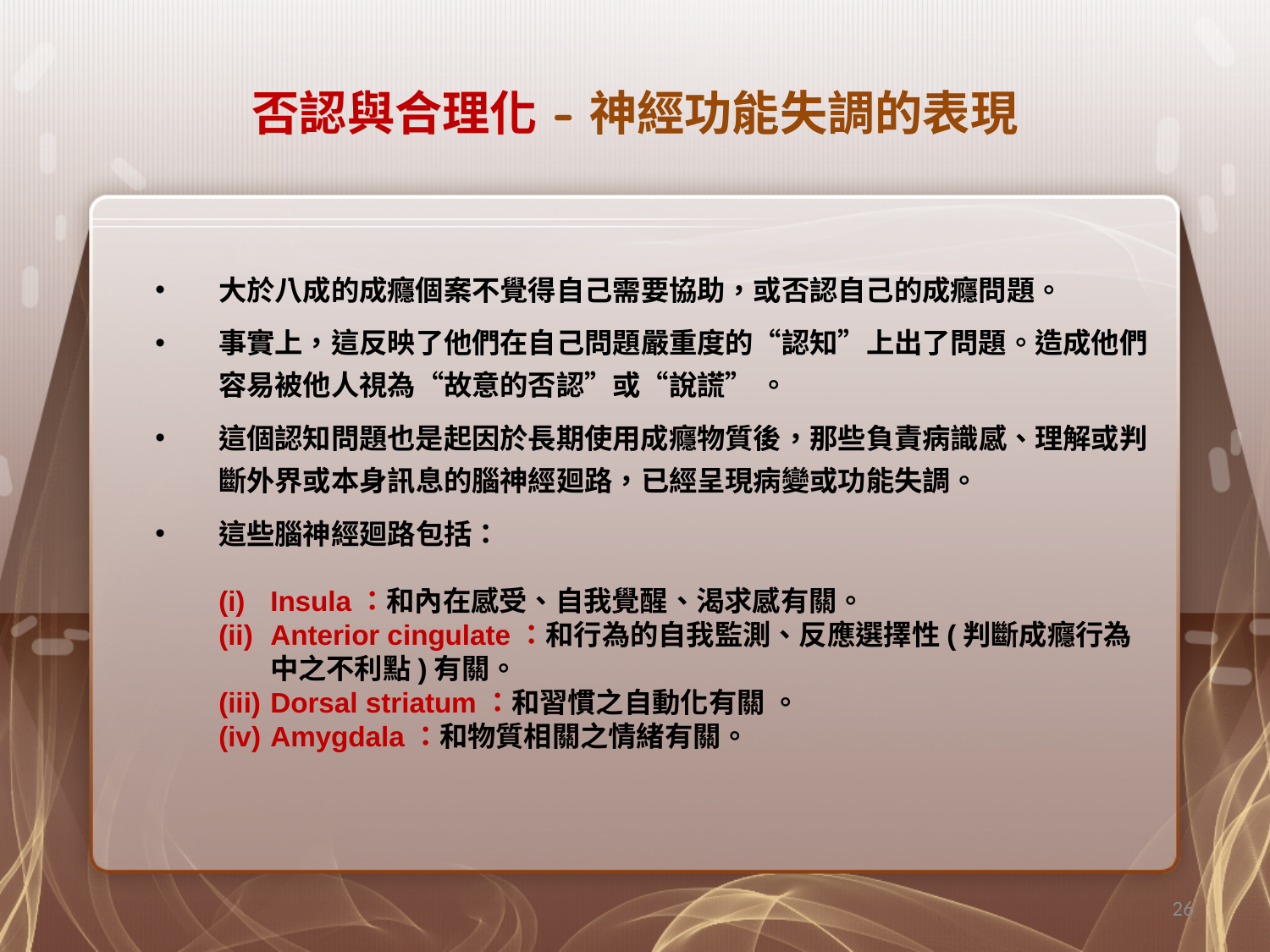

否認與合理化-神經功能失調的表現
大於八成的成癮個案不覺得自己需要協助，或否認自己的成癮問題。
事實上，這反映了他們在自己問題嚴重度的“認知”上出了問題。造成他們容易被他人視為“故意的否認”或“說謊” 。
這個認知問題也是起因於長期使用成癮物質後，那些負責病識感、理解或判斷外界或本身訊息的腦神經廻路，已經呈現病變或功能失調。
這些腦神經廻路包括：

Insula：和內在感受、自我覺醒、渴求感有關。
Anterior cingulate：和行為的自我監測、反應選擇性(判斷成癮行為中之不利點)有關。
Dorsal striatum：和習慣之自動化有關 。
Amygdala：和物質相關之情緒有關。
26